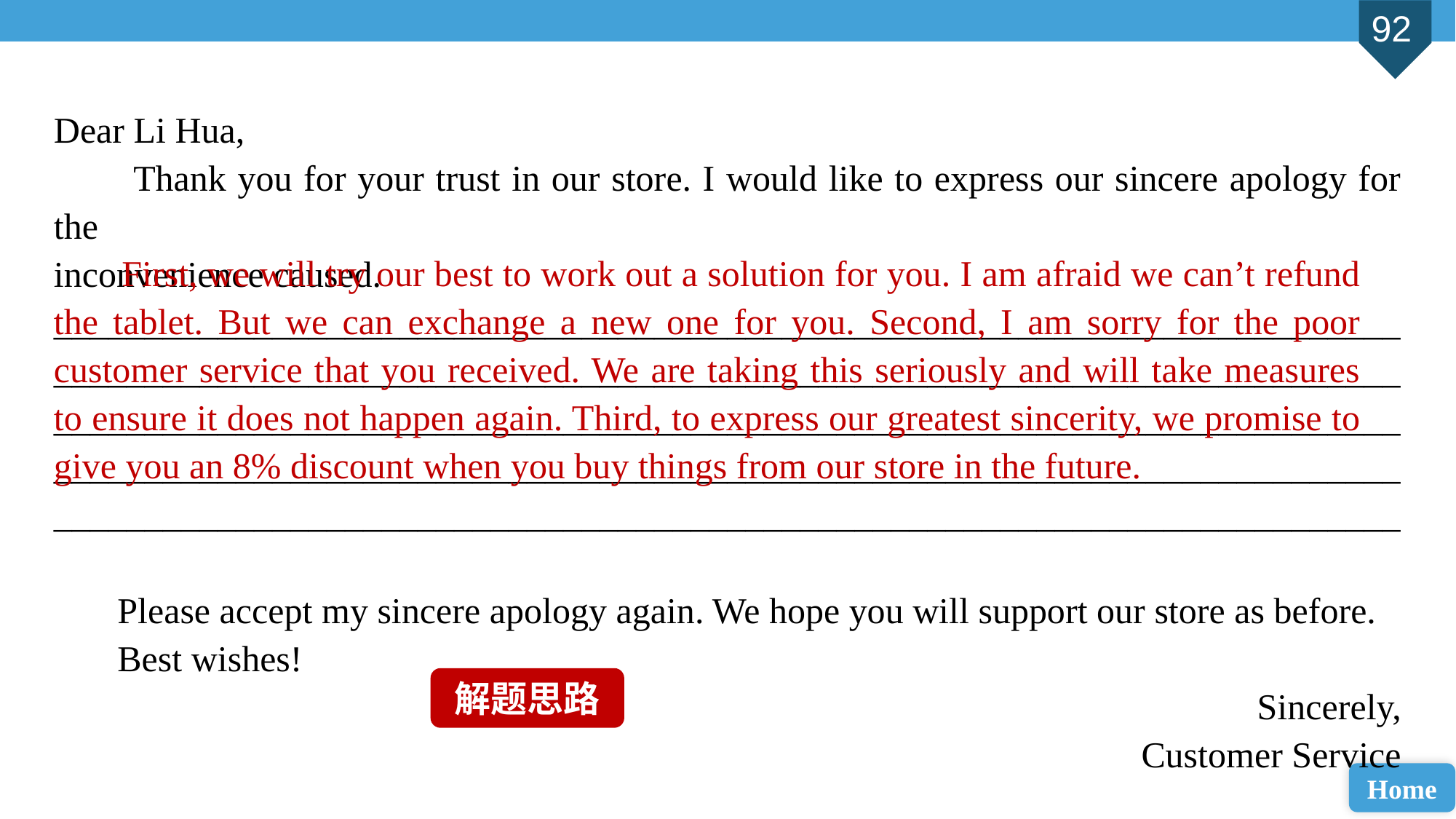

Dear Li Hua,
       Thank you for your trust in our store. I would like to express our sincere apology for the
inconvenience caused.
____________________________________________________________________________________________________________________________________________________
____________________________________________________________________________________________________________________________________________________
__________________________________________________________________________
       Please accept my sincere apology again. We hope you will support our store as before.
       Best wishes!
Sincerely,
Customer Service
       First, we will try our best to work out a solution for you. I am afraid we can’t refund the tablet. But we can exchange a new one for you. Second, I am sorry for the poor customer service that you received. We are taking this seriously and will take measures to ensure it does not happen again. Third, to express our greatest sincerity, we promise to give you an 8% discount when you buy things from our store in the future.
解题思路